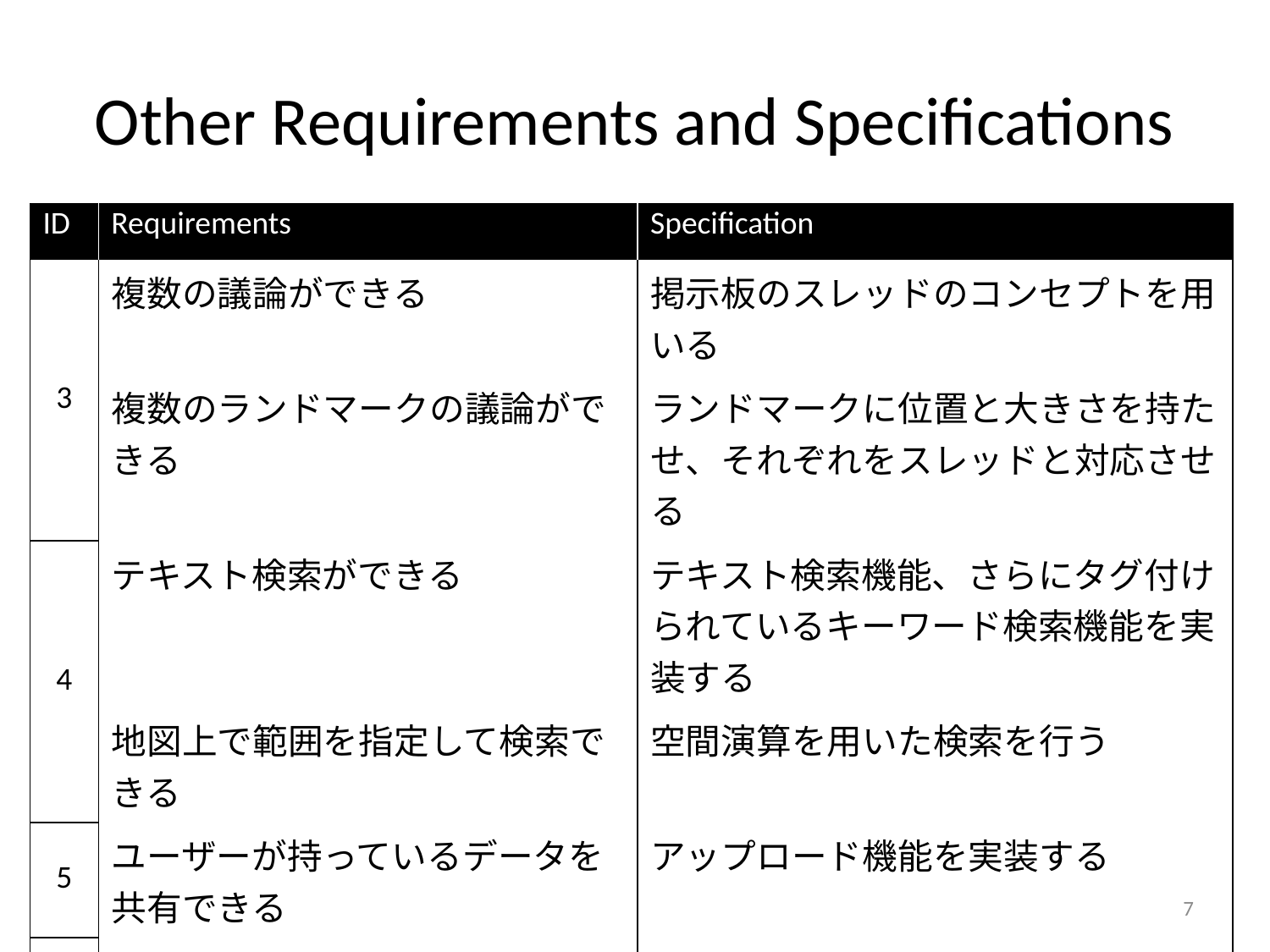

# Other Requirements and Specifications
| ID | Requirements | Specification |
| --- | --- | --- |
| 3 | 複数の議論ができる | 掲示板のスレッドのコンセプトを用いる |
|  | 複数のランドマークの議論ができる | ランドマークに位置と大きさを持たせ、それぞれをスレッドと対応させる |
| 4 | テキスト検索ができる | テキスト検索機能、さらにタグ付けられているキーワード検索機能を実装する |
|  | 地図上で範囲を指定して検索できる | 空間演算を用いた検索を行う |
| 5 | ユーザーが持っているデータを共有できる | アップロード機能を実装する |
| 6 | ユーザーを制限する | Twitter cloneを用いて認証機能を持たせる |
7